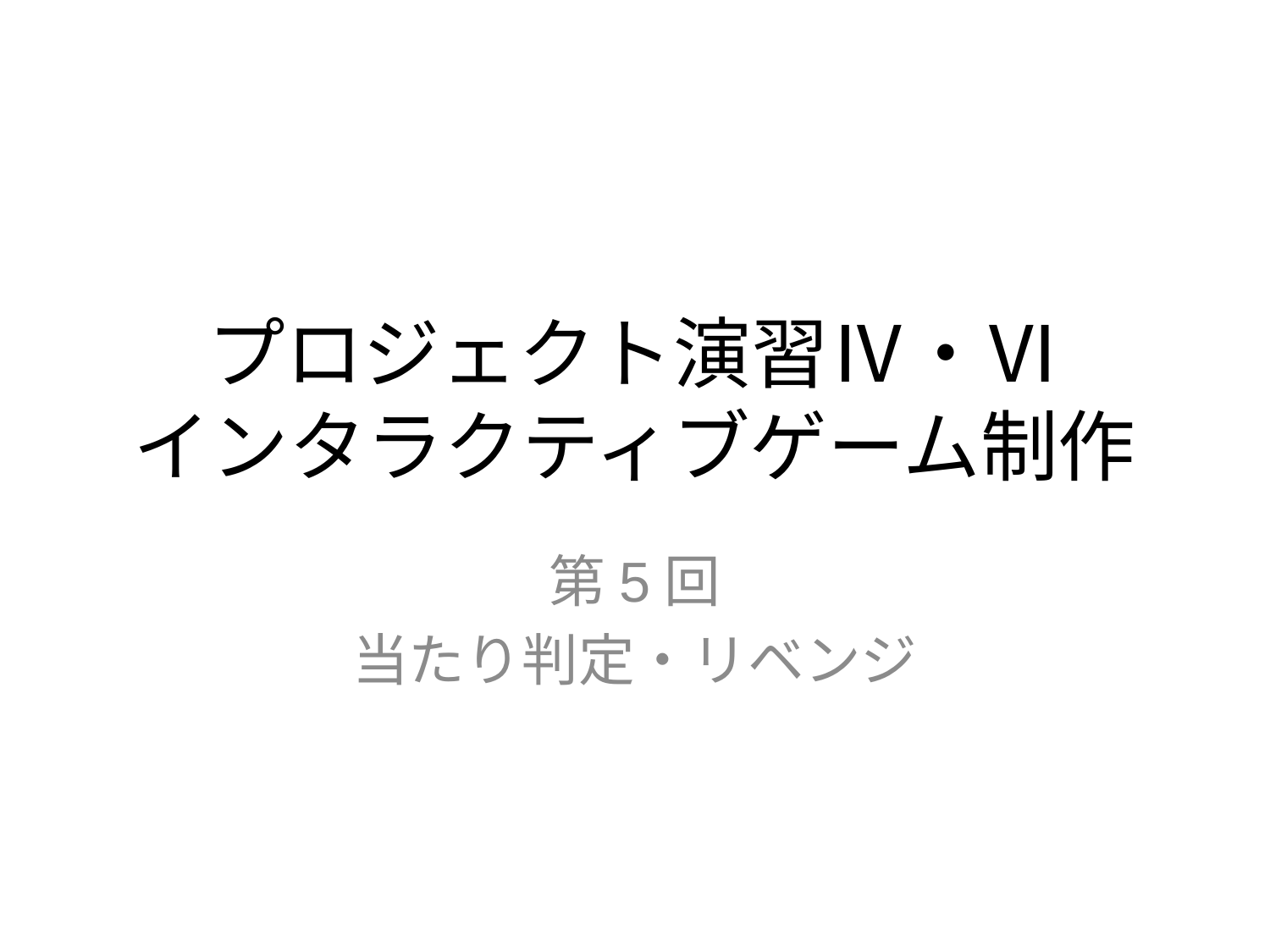

# プロジェクト演習Ⅳ・Ⅵ インタラクティブゲーム制作
第5回
当たり判定・リベンジ